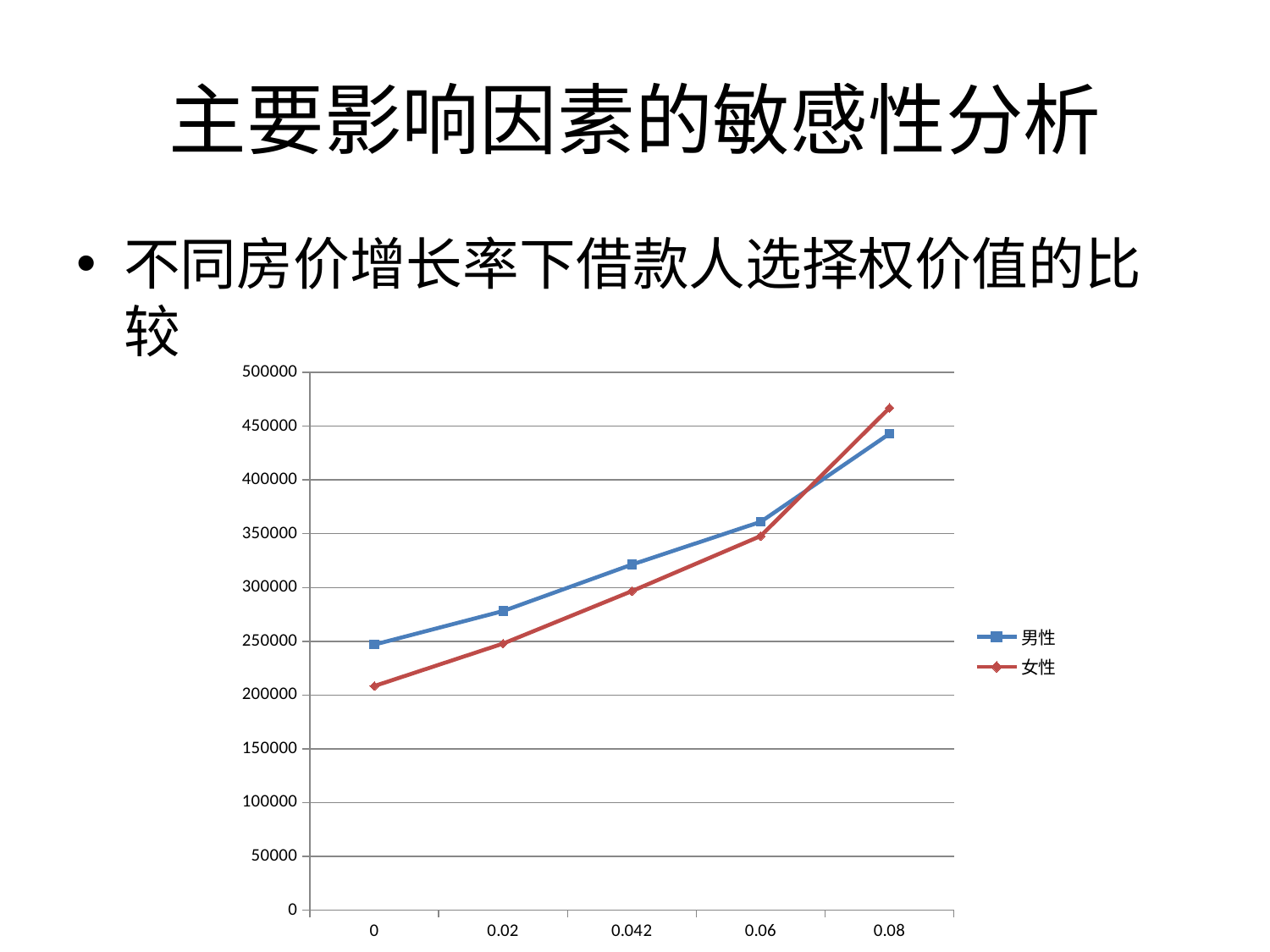

# 主要影响因素的敏感性分析
不同房价增长率下借款人选择权价值的比较

### Chart

| Category | 男性 | 女性 |
|---|---|---|
| 0 | 246925.2 | 208374.5 |
| 2.0000000000000011E-2 | 278139.7 | 247916.8 |
| 4.2000000000000023E-2 | 321372.6 | 296694.3 |
| 6.0000000000000032E-2 | 361058.5 | 347873.8 |
| 8.0000000000000043E-2 | 442970.0 | 466990.2 |